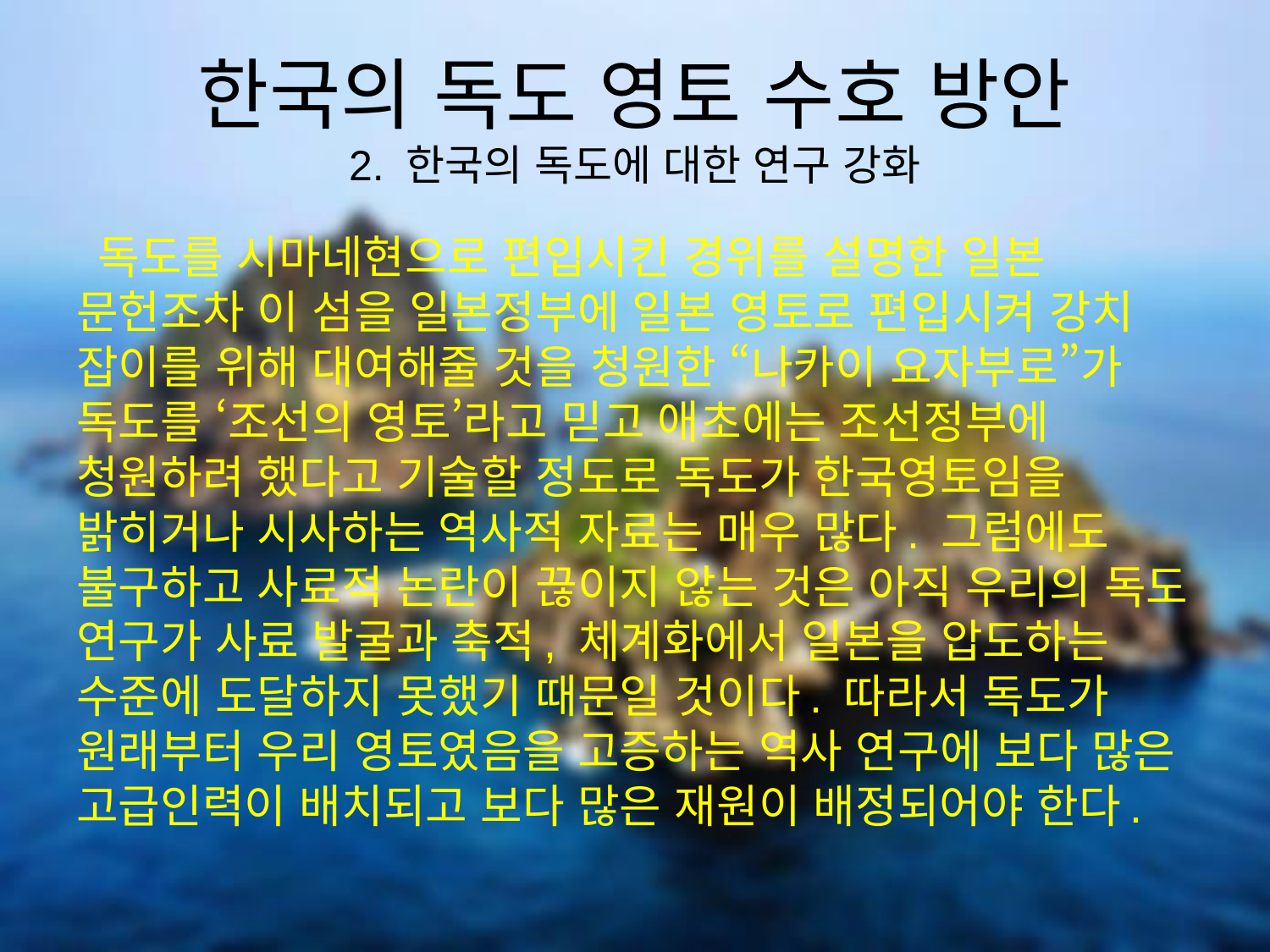

# 한국의 독도 영토 수호 방안 2. 한국의 독도에 대한 연구 강화
 독도를 시마네현으로 편입시킨 경위를 설명한 일본 문헌조차 이 섬을 일본정부에 일본 영토로 편입시켜 강치 잡이를 위해 대여해줄 것을 청원한 “나카이 요자부로”가 독도를 ‘조선의 영토’라고 믿고 애초에는 조선정부에 청원하려 했다고 기술할 정도로 독도가 한국영토임을 밝히거나 시사하는 역사적 자료는 매우 많다. 그럼에도 불구하고 사료적 논란이 끊이지 않는 것은 아직 우리의 독도 연구가 사료 발굴과 축적, 체계화에서 일본을 압도하는 수준에 도달하지 못했기 때문일 것이다. 따라서 독도가 원래부터 우리 영토였음을 고증하는 역사 연구에 보다 많은 고급인력이 배치되고 보다 많은 재원이 배정되어야 한다.